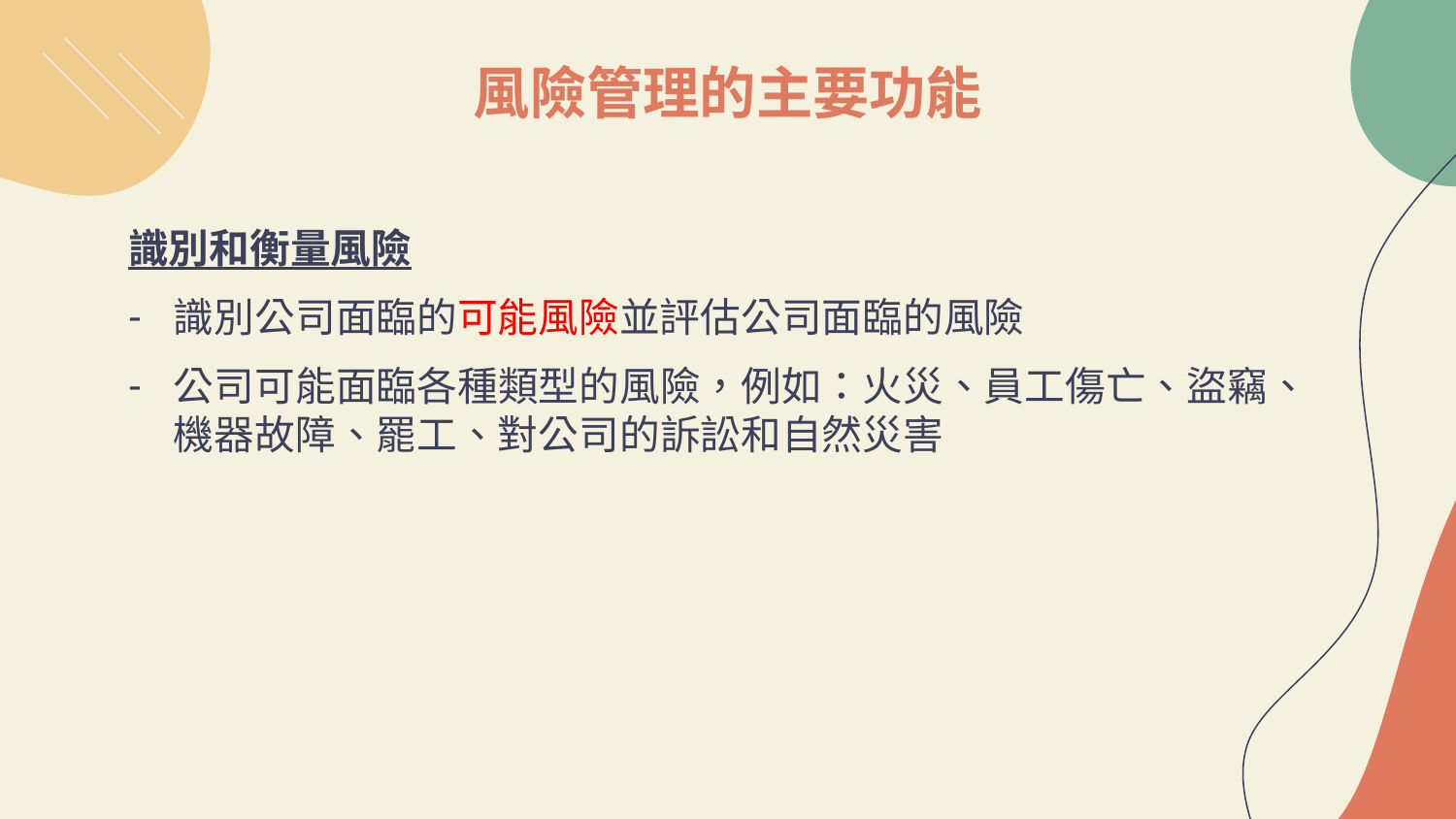

# 風險管理的主要功能
識別和衡量風險
識別公司面臨的可能風險並評估公司面臨的風險
公司可能面臨各種類型的風險，例如：火災、員工傷亡、盜竊、機器故障、罷工、對公司的訴訟和自然災害